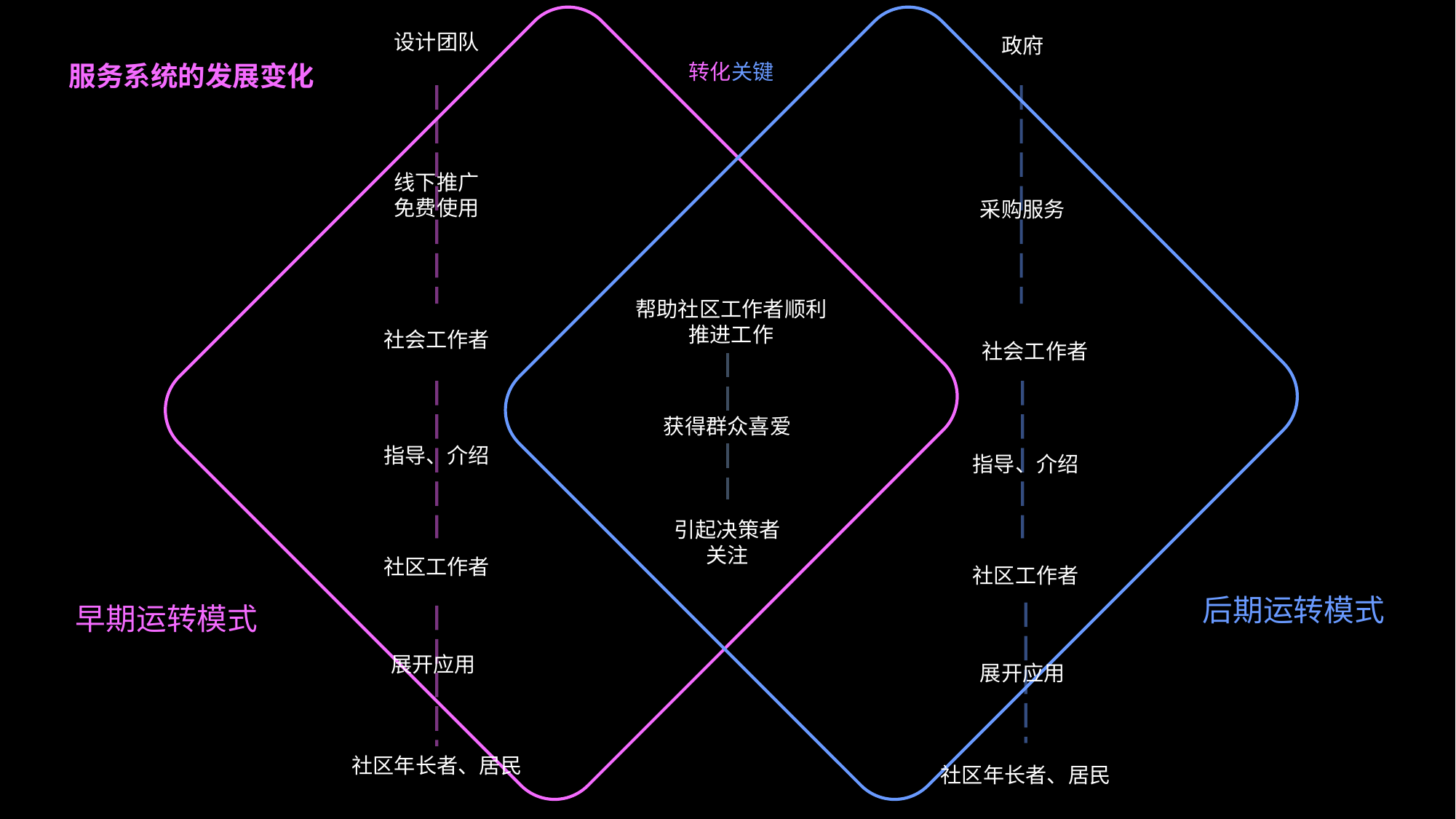

设计团队
线下推广
免费使用
社会工作者
指导、介绍
社区工作者
展开应用
社区年长者、居民
政府
采购服务
社会工作者
指导、介绍
社区工作者
展开应用
社区年长者、居民
转化关键
服务系统的发展变化

帮助社区工作者顺利推进工作
获得群众喜爱
引起决策者
关注
后期运转模式
早期运转模式